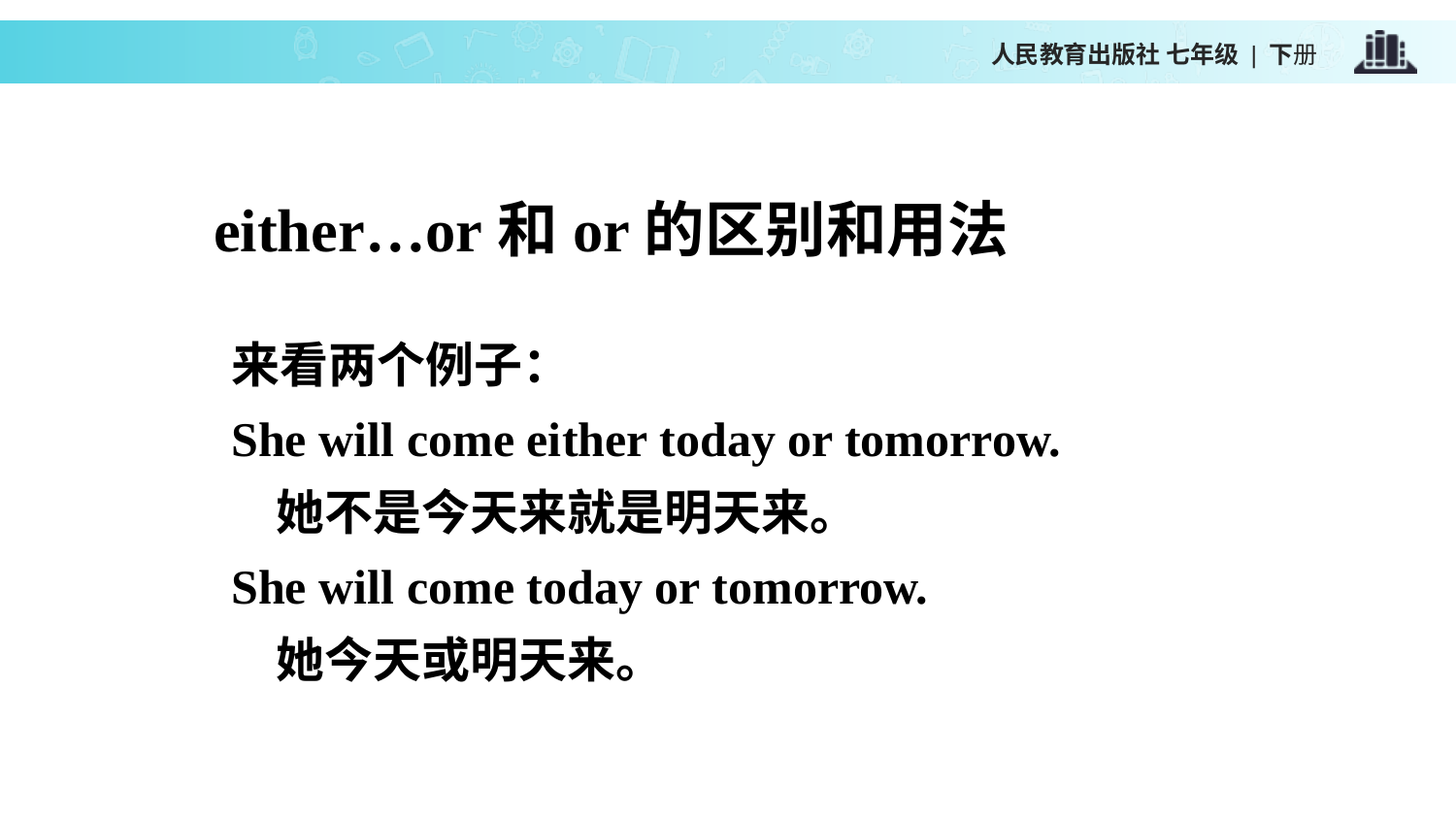

either…or和or的区别和用法
来看两个例子：
She will come either today or tomorrow.
   她不是今天来就是明天来。
She will come today or tomorrow.
   她今天或明天来。